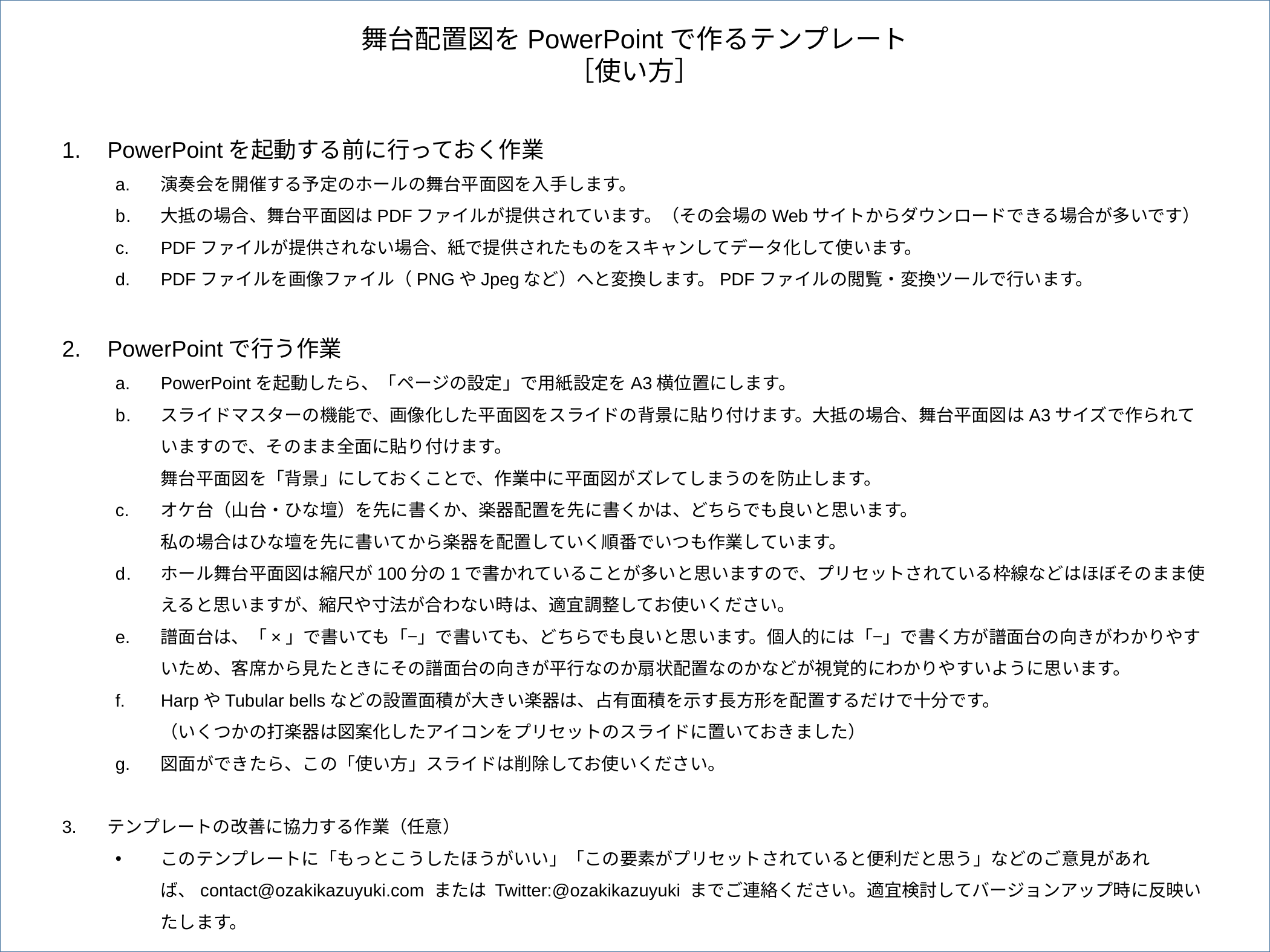

舞台配置図をPowerPointで作るテンプレート
［使い方］
PowerPointを起動する前に行っておく作業
演奏会を開催する予定のホールの舞台平面図を入手します。
大抵の場合、舞台平面図はPDFファイルが提供されています。（その会場のWebサイトからダウンロードできる場合が多いです）
PDFファイルが提供されない場合、紙で提供されたものをスキャンしてデータ化して使います。
PDFファイルを画像ファイル（PNGやJpegなど）へと変換します。PDFファイルの閲覧・変換ツールで行います。

PowerPointで行う作業
PowerPointを起動したら、「ページの設定」で用紙設定をA3横位置にします。
スライドマスターの機能で、画像化した平面図をスライドの背景に貼り付けます。大抵の場合、舞台平面図はA3サイズで作られていますので、そのまま全面に貼り付けます。
舞台平面図を「背景」にしておくことで、作業中に平面図がズレてしまうのを防止します。
オケ台（山台・ひな壇）を先に書くか、楽器配置を先に書くかは、どちらでも良いと思います。
私の場合はひな壇を先に書いてから楽器を配置していく順番でいつも作業しています。
ホール舞台平面図は縮尺が100分の1で書かれていることが多いと思いますので、プリセットされている枠線などはほぼそのまま使えると思いますが、縮尺や寸法が合わない時は、適宜調整してお使いください。
譜面台は、「×」で書いても「−」で書いても、どちらでも良いと思います。個人的には「−」で書く方が譜面台の向きがわかりやすいため、客席から見たときにその譜面台の向きが平行なのか扇状配置なのかなどが視覚的にわかりやすいように思います。
HarpやTubular bellsなどの設置面積が大きい楽器は、占有面積を示す長方形を配置するだけで十分です。
（いくつかの打楽器は図案化したアイコンをプリセットのスライドに置いておきました）
図面ができたら、この「使い方」スライドは削除してお使いください。

テンプレートの改善に協力する作業（任意）
このテンプレートに「もっとこうしたほうがいい」「この要素がプリセットされていると便利だと思う」などのご意見があれば、contact@ozakikazuyuki.com または Twitter:@ozakikazuyuki までご連絡ください。適宜検討してバージョンアップ時に反映いたします。